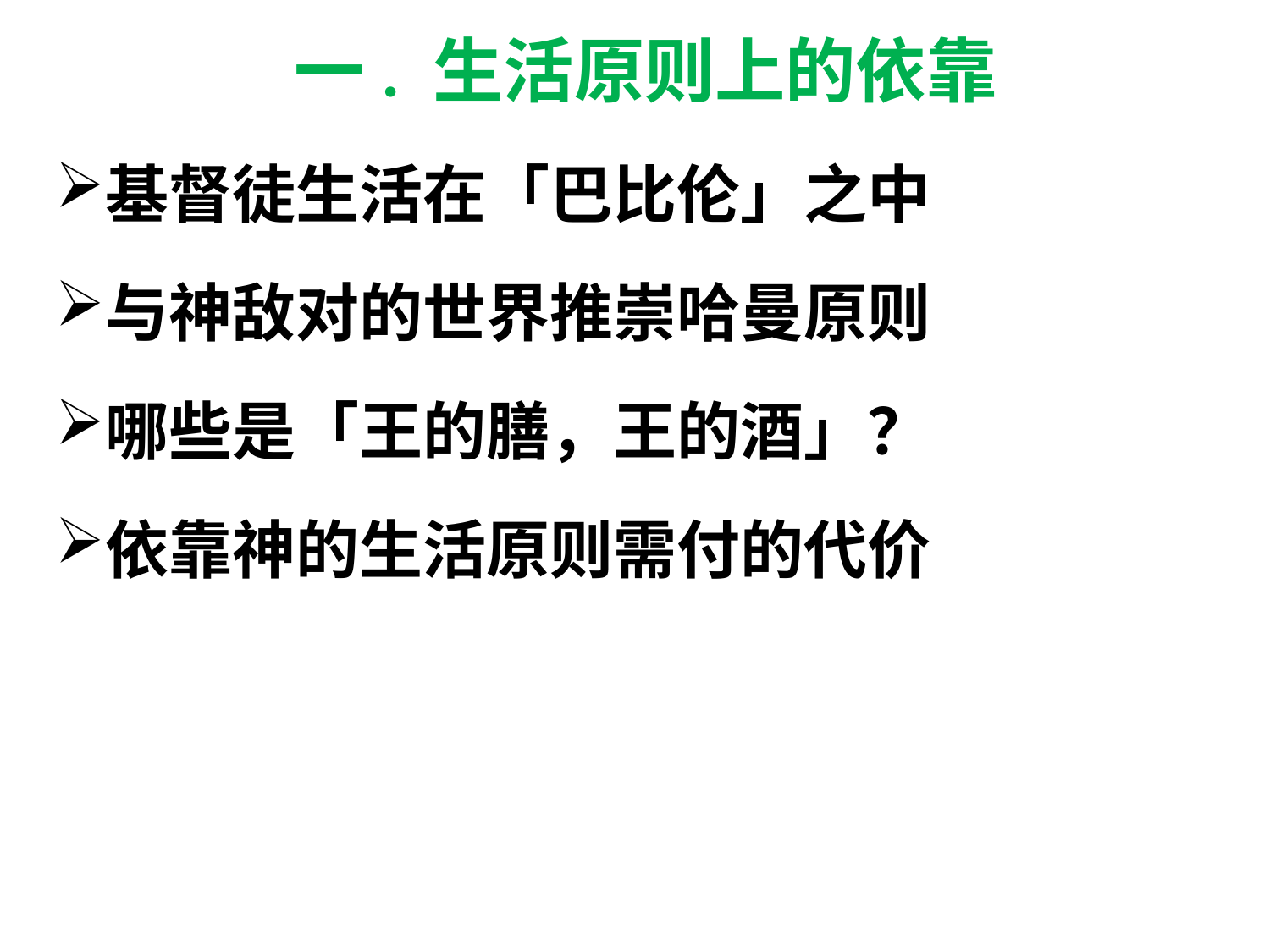

# 一. 生活原则上的依靠
基督徒生活在「巴比伦」之中

与神敌对的世界推崇哈曼原则

哪些是「王的膳，王的酒」？

依靠神的生活原则需付的代价